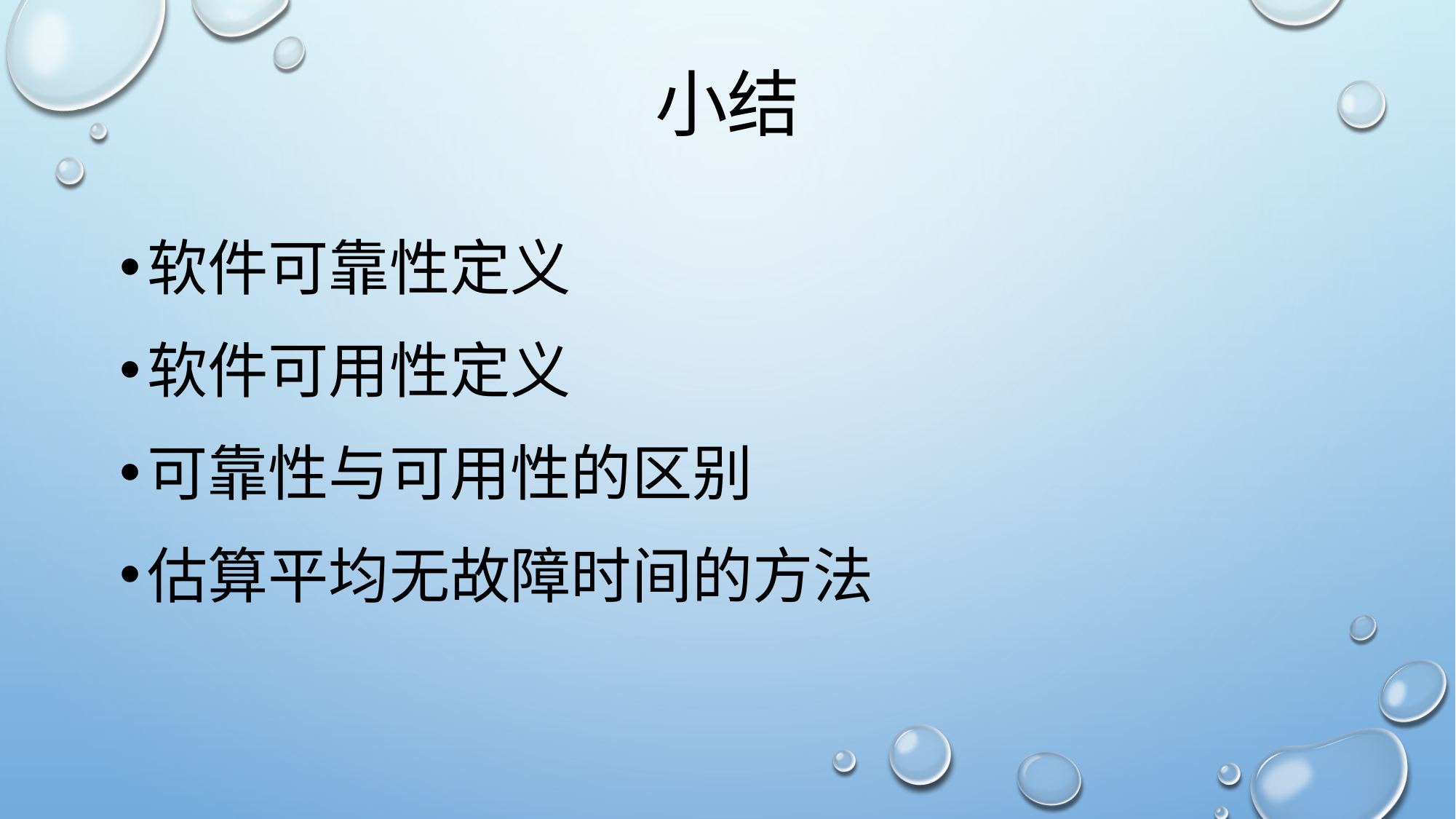

# 小结
软件可靠性定义
软件可用性定义
可靠性与可用性的区别
估算平均无故障时间的方法